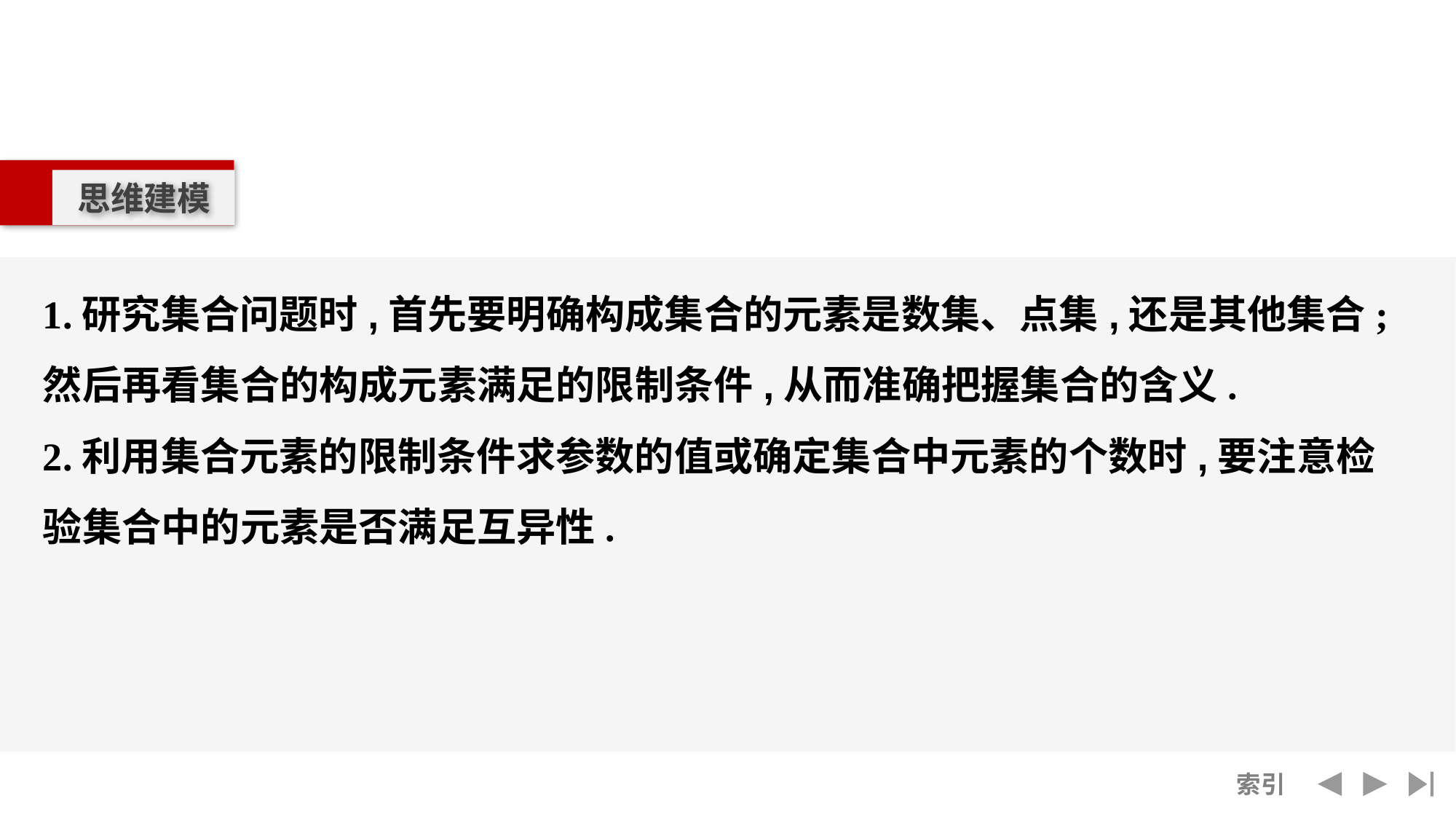

思维建模

1.研究集合问题时,首先要明确构成集合的元素是数集、点集,还是其他集合;然后再看集合的构成元素满足的限制条件,从而准确把握集合的含义.
2.利用集合元素的限制条件求参数的值或确定集合中元素的个数时,要注意检验集合中的元素是否满足互异性.